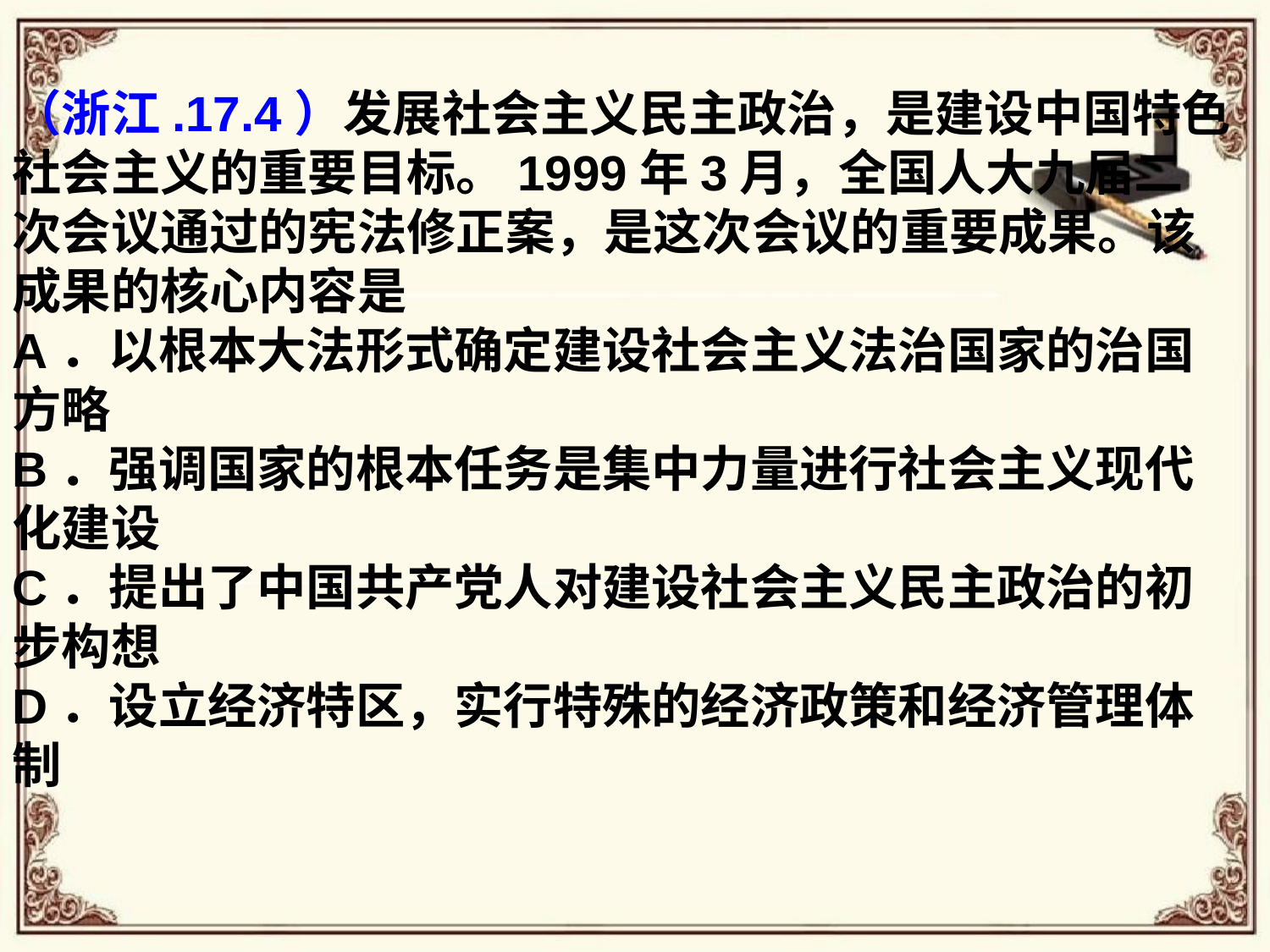

（浙江.17.4）发展社会主义民主政治，是建设中国特色社会主义的重要目标。1999年3月，全国人大九届二次会议通过的宪法修正案，是这次会议的重要成果。该成果的核心内容是
A．以根本大法形式确定建设社会主义法治国家的治国方略
B．强调国家的根本任务是集中力量进行社会主义现代化建设
C．提出了中国共产党人对建设社会主义民主政治的初步构想
D．设立经济特区，实行特殊的经济政策和经济管理体制